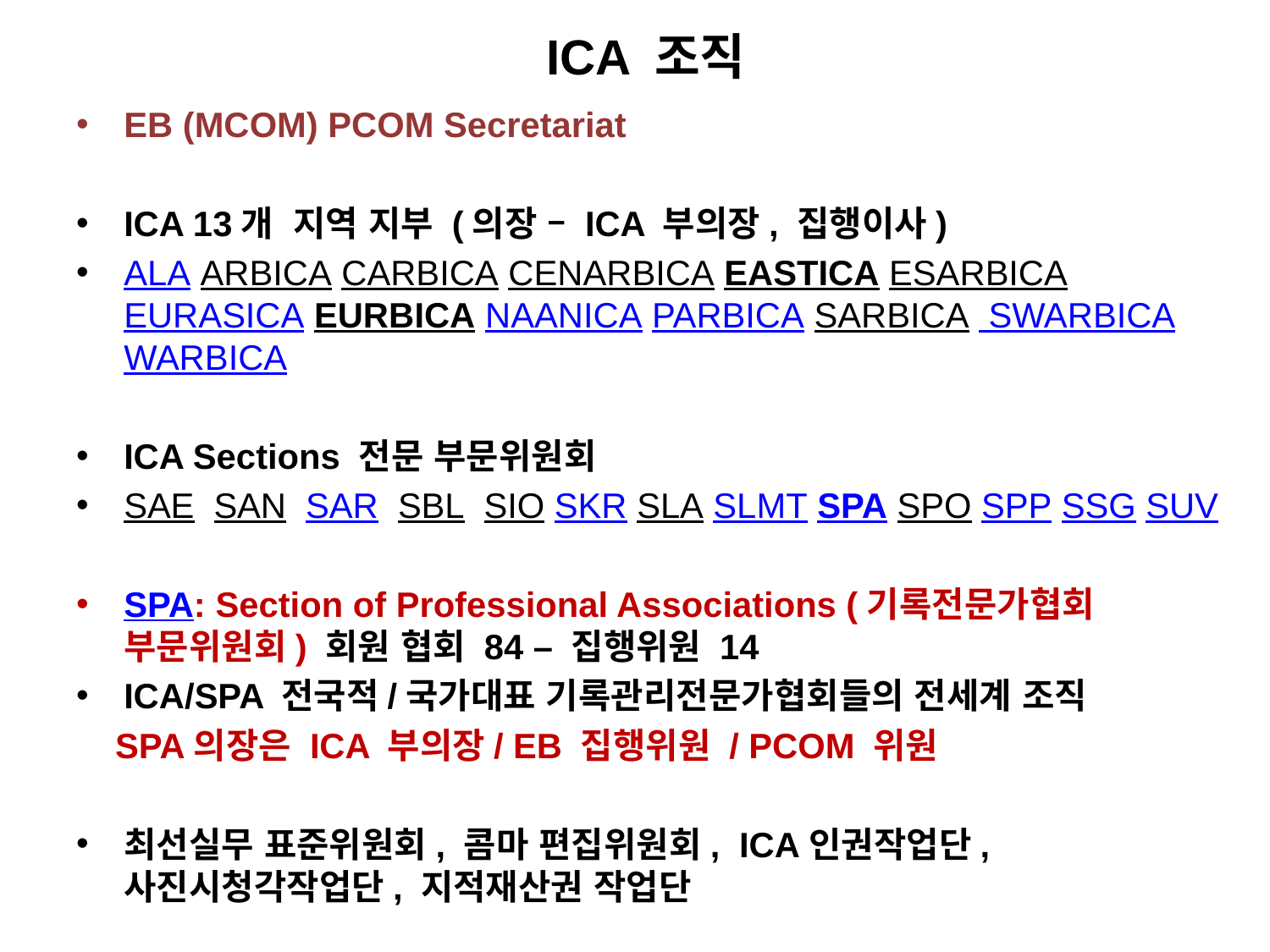

# ICA 조직
EB (MCOM) PCOM Secretariat

ICA 13개  지역 지부 (의장 – ICA 부의장, 집행이사)
ALA ARBICA CARBICA CENARBICA EASTICA ESARBICA EURASICA EURBICA NAANICA PARBICA SARBICA  SWARBICA WARBICA

ICA Sections 전문 부문위원회
SAE  SAN  SAR  SBL  SIO SKR SLA SLMT SPA SPO SPP SSG SUV

SPA: Section of Professional Associations (기록전문가협회 부문위원회) 회원 협회 84 – 집행위원 14
ICA/SPA 전국적/국가대표 기록관리전문가협회들의 전세계 조직
    SPA의장은 ICA 부의장/ EB 집행위원 / PCOM 위원

최선실무 표준위원회, 콤마 편집위원회,  ICA인권작업단, 사진시청각작업단, 지적재산권 작업단